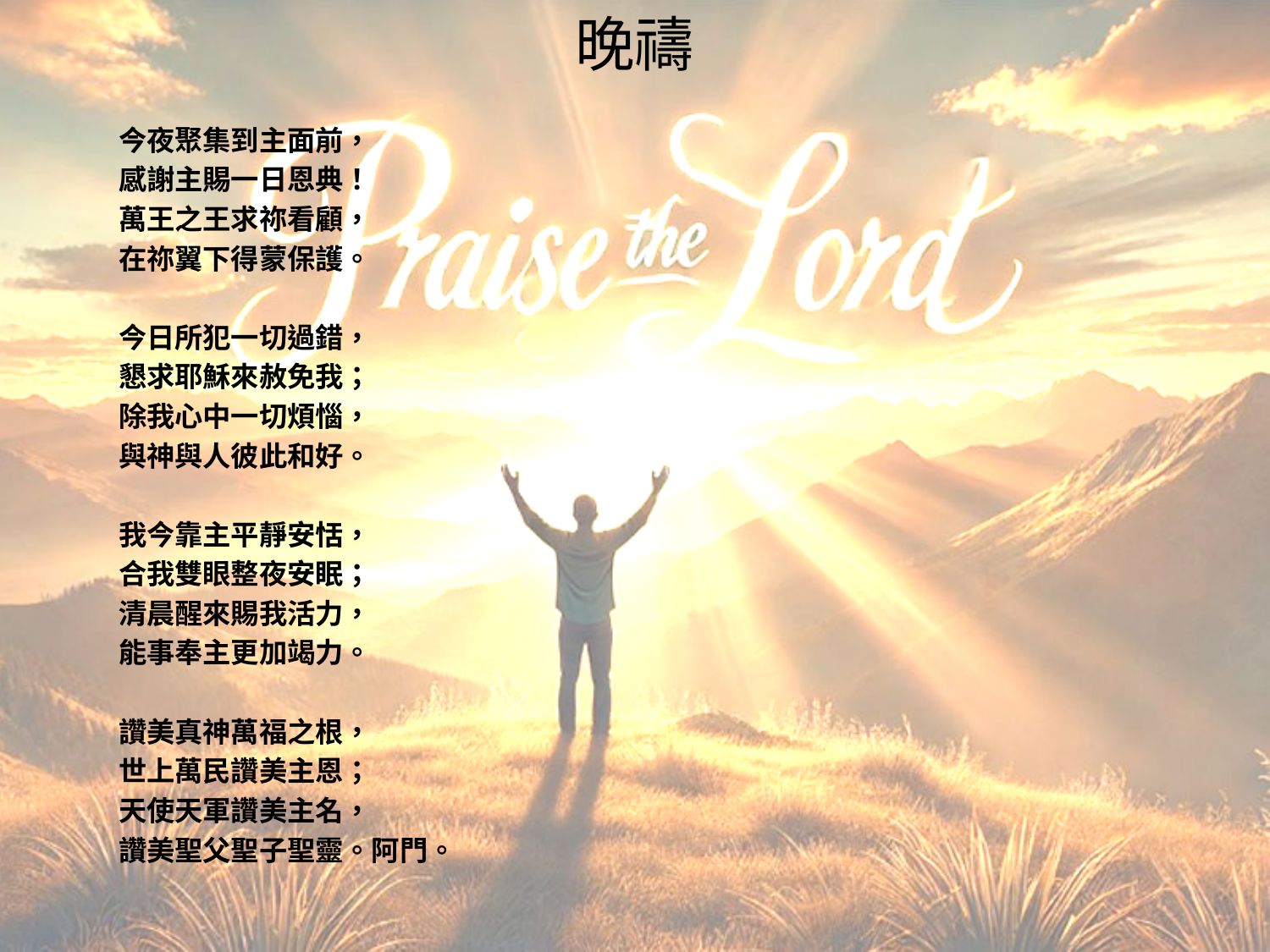

# 晚禱
今夜聚集到主面前，
感謝主賜一日恩典！
萬王之王求祢看顧，
在祢翼下得蒙保護。

今日所犯一切過錯，
懇求耶穌來赦免我；
除我心中一切煩惱，
與神與人彼此和好。

我今靠主平靜安恬，
合我雙眼整夜安眠；
清晨醒來賜我活力，
能事奉主更加竭力。

讚美真神萬福之根，
世上萬民讚美主恩；
天使天軍讚美主名，
讚美聖父聖子聖靈。阿門。